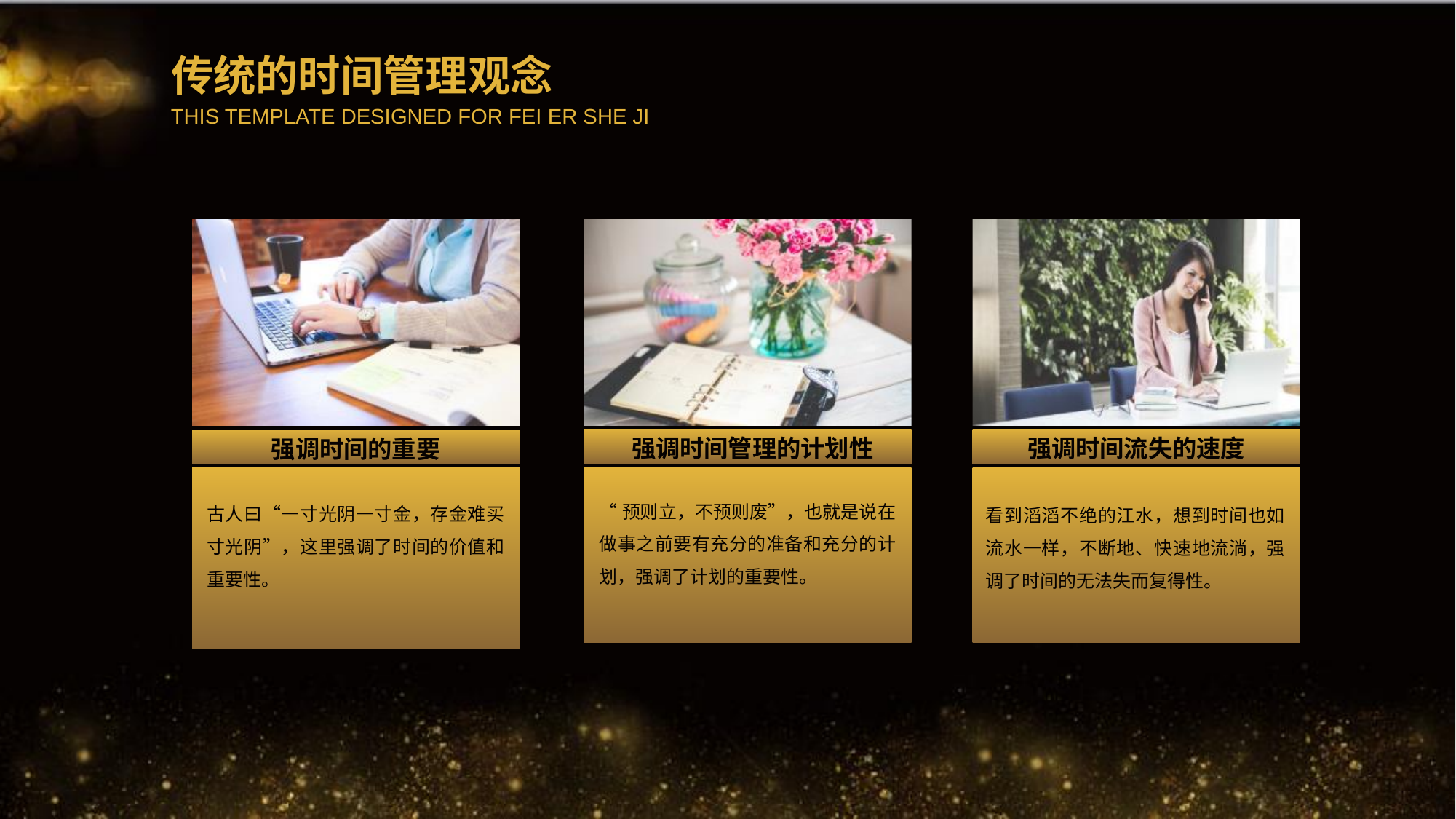

传统的时间管理观念
THIS TEMPLATE DESIGNED FOR FEI ER SHE JI

强调时间管理的计划性

“预则立，不预则废”，也就是说在做事之前要有充分的准备和充分的计划，强调了计划的重要性。

强调时间流失的速度

看到滔滔不绝的江水，想到时间也如流水一样，不断地、快速地流淌，强调了时间的无法失而复得性。

强调时间的重要

古人曰“一寸光阴一寸金，存金难买寸光阴”，这里强调了时间的价值和重要性。